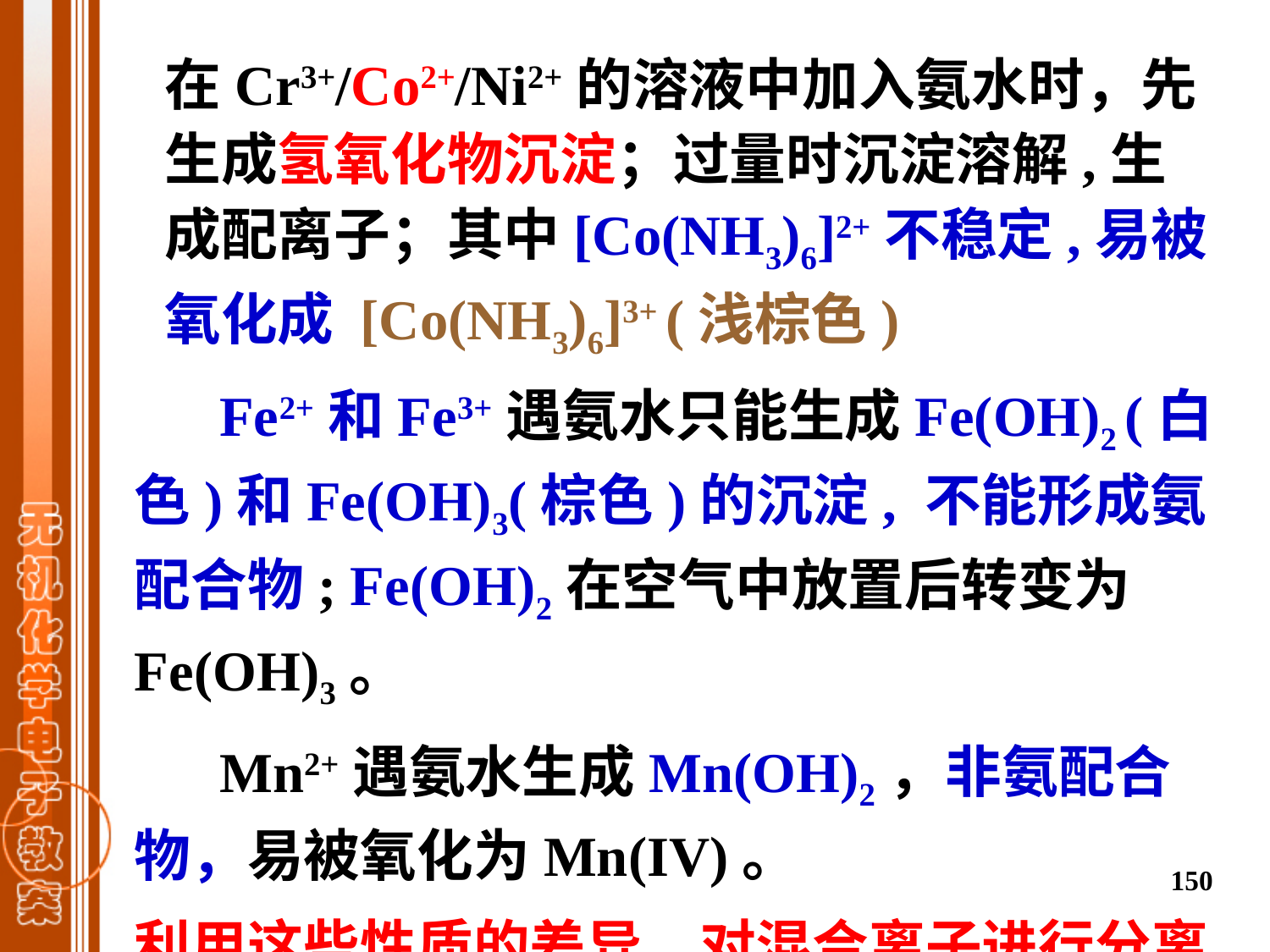

在Cr3+/Co2+/Ni2+的溶液中加入氨水时，先生成氢氧化物沉淀；过量时沉淀溶解,生成配离子；其中[Co(NH3)6]2+不稳定,易被氧化成 [Co(NH3)6]3+ (浅棕色)
      Fe2+和Fe3+遇氨水只能生成Fe(OH)2 (白色)和Fe(OH)3(棕色)的沉淀, 不能形成氨配合物; Fe(OH)2在空气中放置后转变为Fe(OH)3。
      Mn2+遇氨水生成Mn(OH)2，非氨配合物，易被氧化为Mn(IV)。
利用这些性质的差异，对混合离子进行分离
150